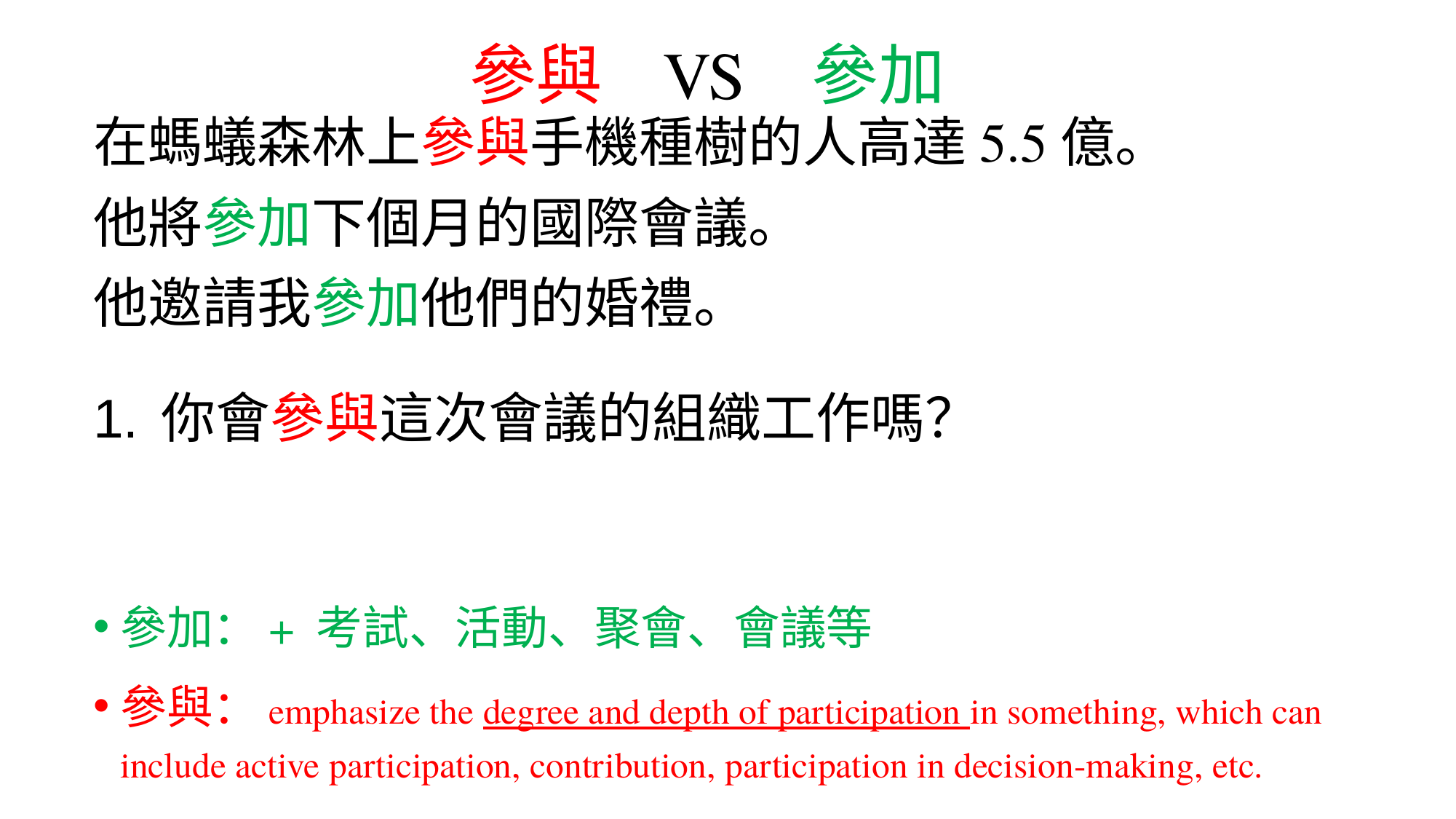

# 參與   VS   參加
在螞蟻森林上參與手機種樹的人高達5.5億。
他將參加下個月的國際會議。
他邀請我參加他們的婚禮。
你會參與這次會議的組織工作嗎？
參加：+ 考試、活動、聚會、會議等
參與：emphasize the degree and depth of participation in something, which can include active participation, contribution, participation in decision-making, etc.